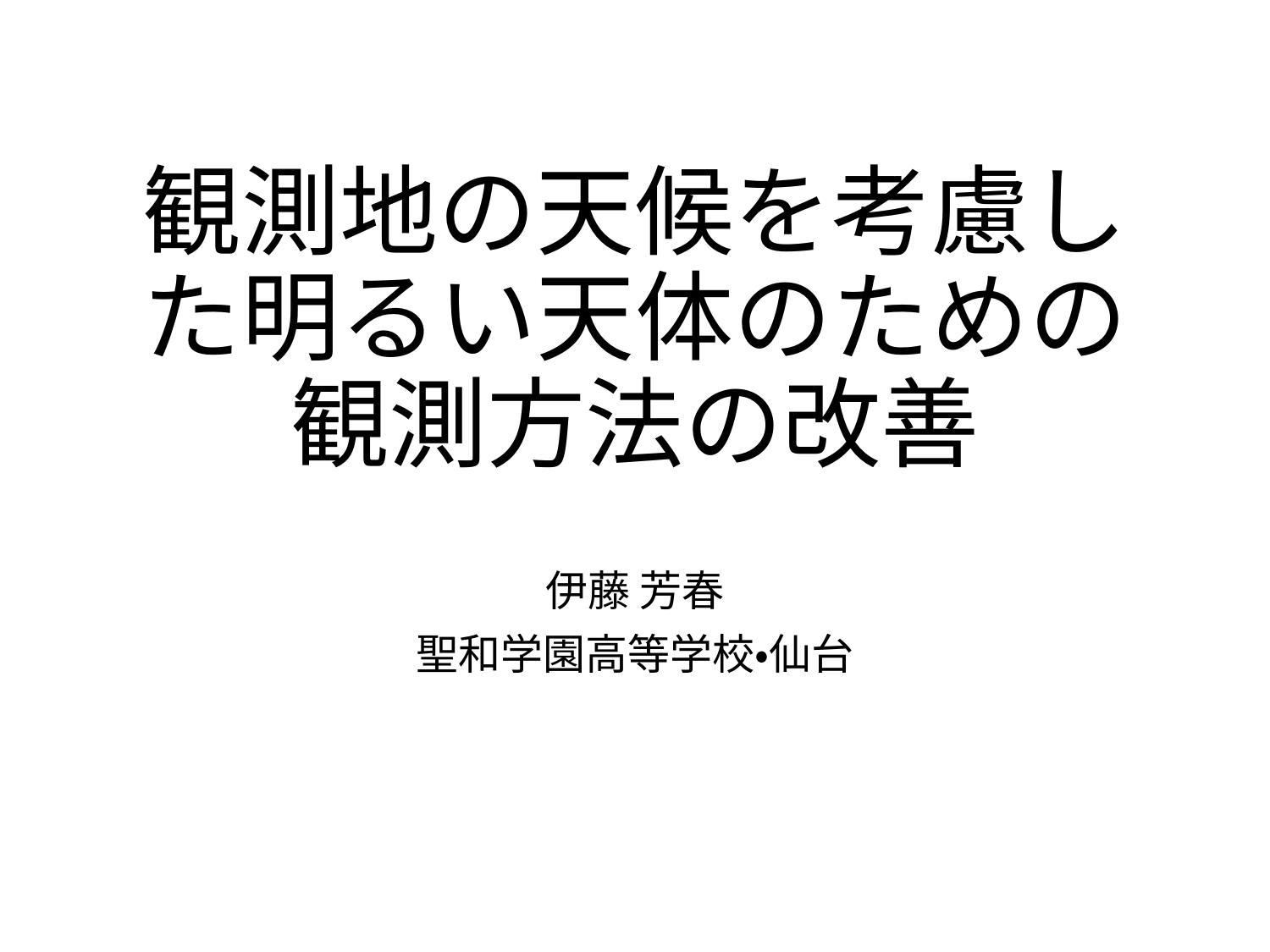

# 観測地の天候を考慮した明るい天体のための観測方法の改善

伊藤 芳春
聖和学園高等学校・仙台